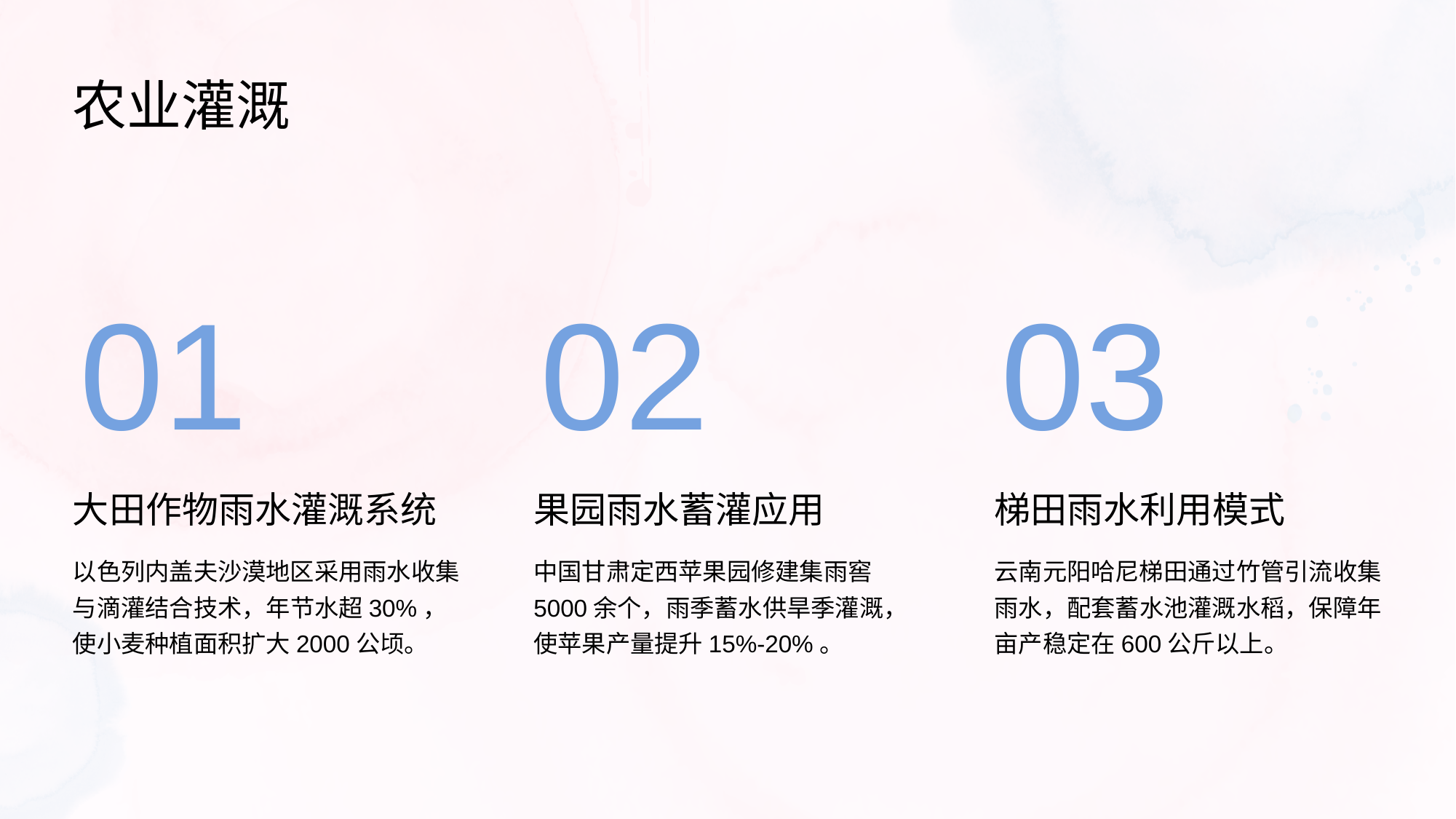

农业灌溉
01
02
03
大田作物雨水灌溉系统
果园雨水蓄灌应用
梯田雨水利用模式
以色列内盖夫沙漠地区采用雨水收集与滴灌结合技术，年节水超30%，使小麦种植面积扩大2000公顷。
中国甘肃定西苹果园修建集雨窖5000余个，雨季蓄水供旱季灌溉，使苹果产量提升15%-20%。
云南元阳哈尼梯田通过竹管引流收集雨水，配套蓄水池灌溉水稻，保障年亩产稳定在600公斤以上。